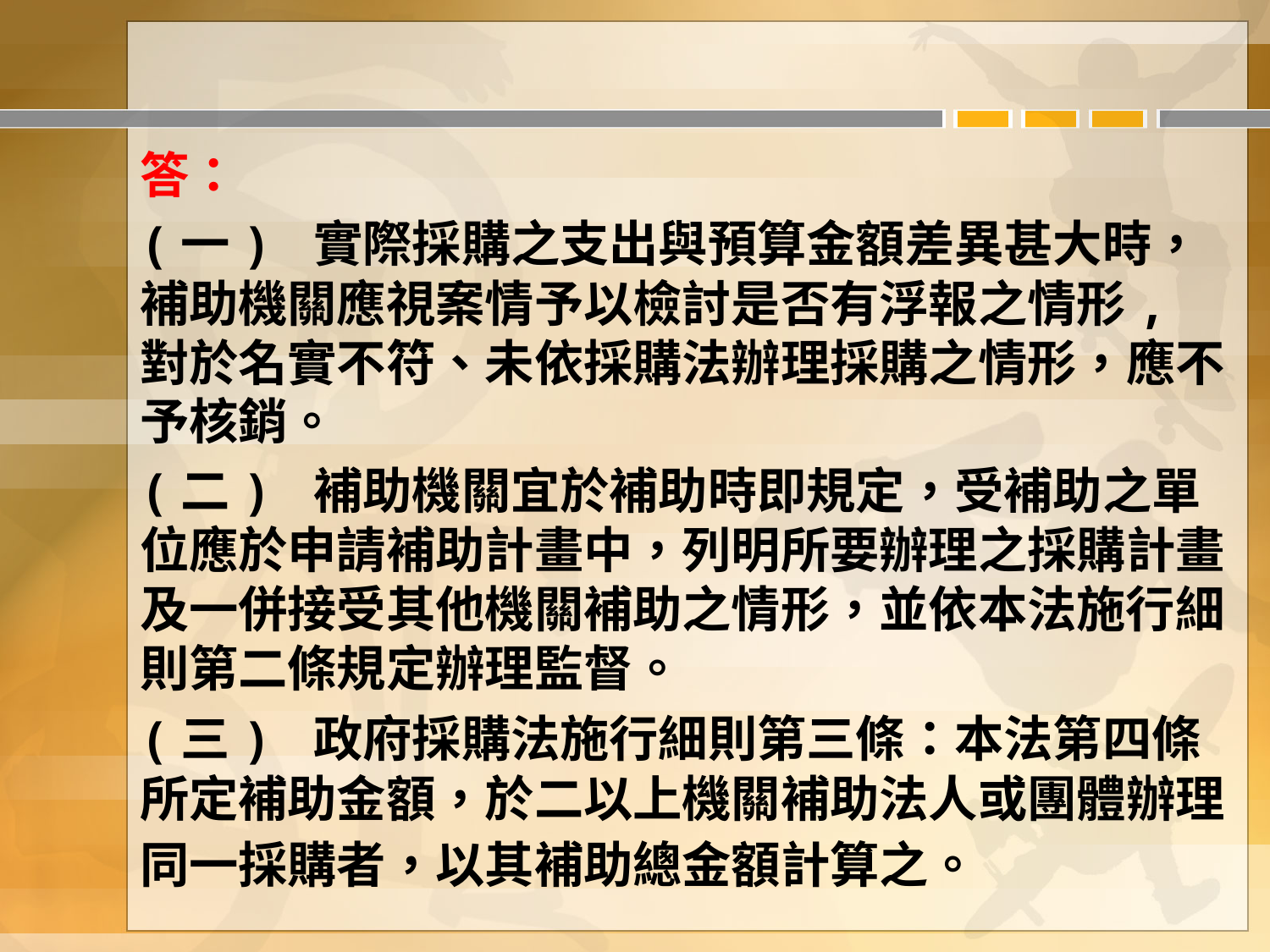

答：
(一) 實際採購之支出與預算金額差異甚大時，補助機關應視案情予以檢討是否有浮報之情形,對於名實不符、未依採購法辦理採購之情形，應不予核銷。
(二) 補助機關宜於補助時即規定，受補助之單位應於申請補助計畫中，列明所要辦理之採購計畫及一併接受其他機關補助之情形，並依本法施行細則第二條規定辦理監督。
(三) 政府採購法施行細則第三條：本法第四條所定補助金額，於二以上機關補助法人或團體辦理同一採購者，以其補助總金額計算之。